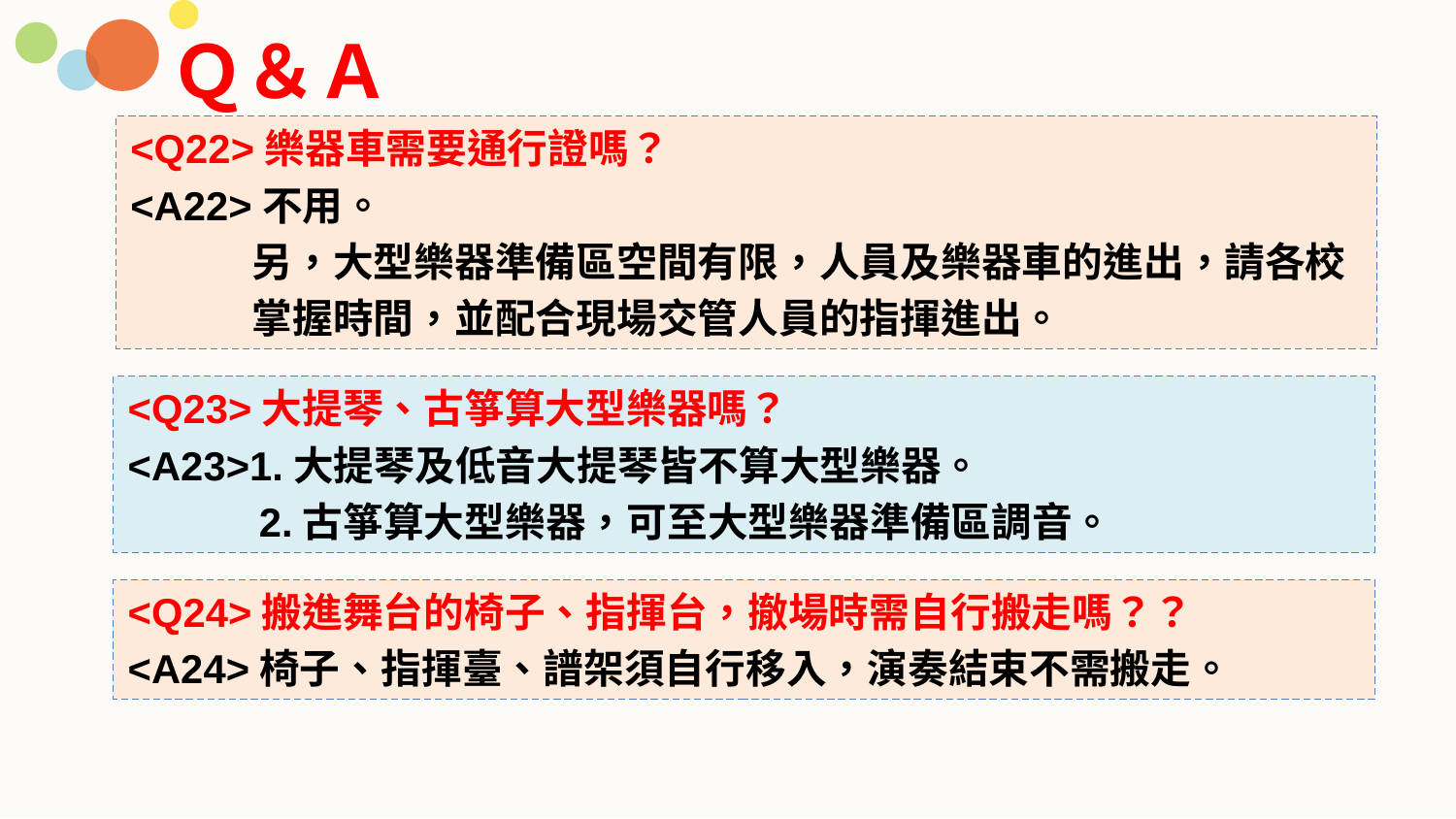

Ｑ＆Ａ

<Q22>樂器車需要通行證嗎？
<A22>不用。
　　　另，大型樂器準備區空間有限，人員及樂器車的進出，請各校
　　　掌握時間，並配合現場交管人員的指揮進出。
<Q23>大提琴、古箏算大型樂器嗎？
<A23>1.大提琴及低音大提琴皆不算大型樂器。
　　　2.古箏算大型樂器，可至大型樂器準備區調音。
<Q24>搬進舞台的椅子、指揮台，撤場時需自行搬走嗎？？
<A24>椅子、指揮臺、譜架須自行移入，演奏結束不需搬走。